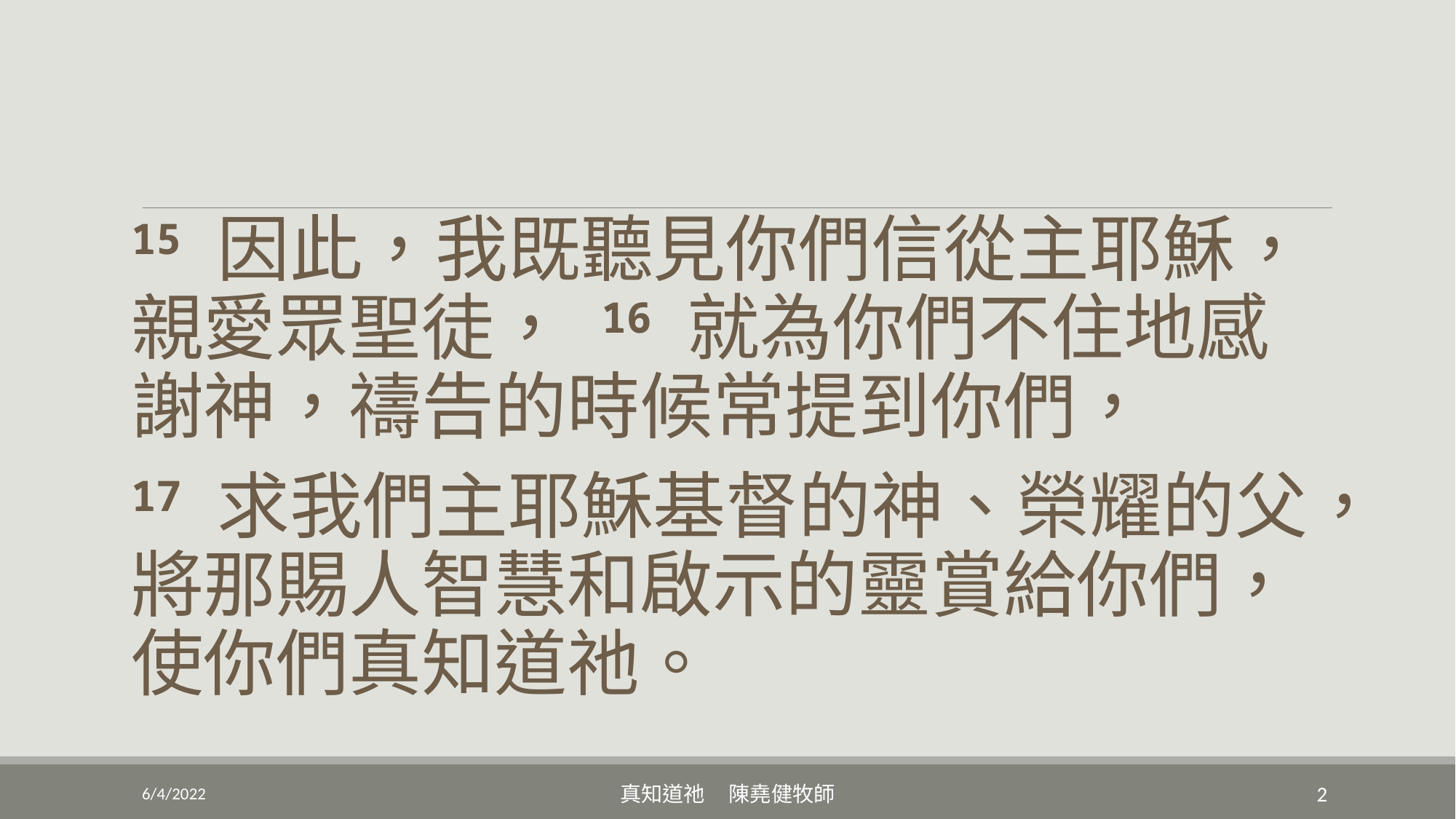

#
15 因此，我既聽見你們信從主耶穌，親愛眾聖徒， 16 就為你們不住地感謝神，禱告的時候常提到你們，
17 求我們主耶穌基督的神、榮耀的父，將那賜人智慧和啟示的靈賞給你們，使你們真知道祂。
6/4/2022
真知道祂     陳堯健牧師
2